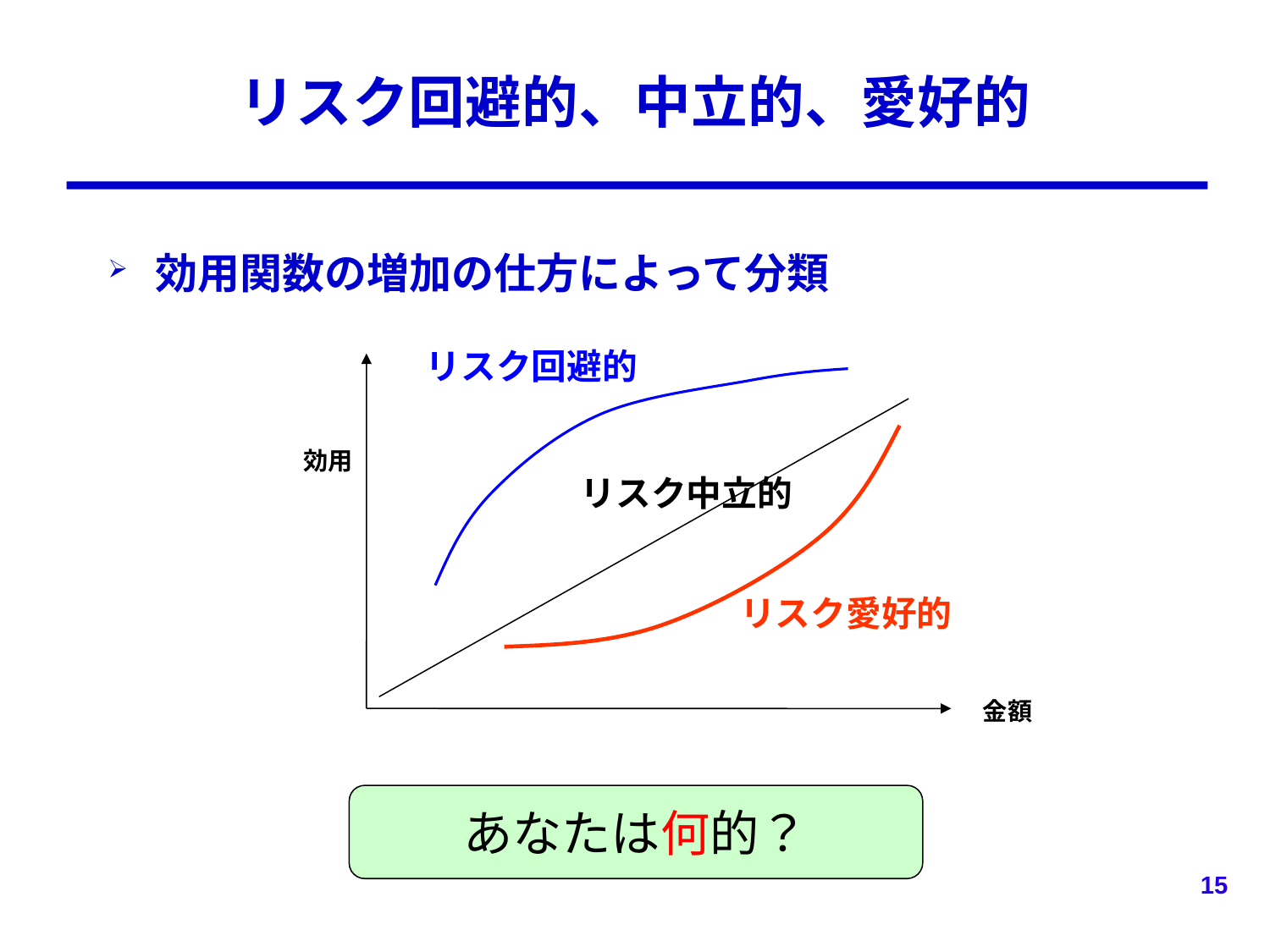

# リスク回避的、中立的、愛好的
効用関数の増加の仕方によって分類
リスク回避的

効用
リスク中立的
リスク愛好的
金額

あなたは何的？
15